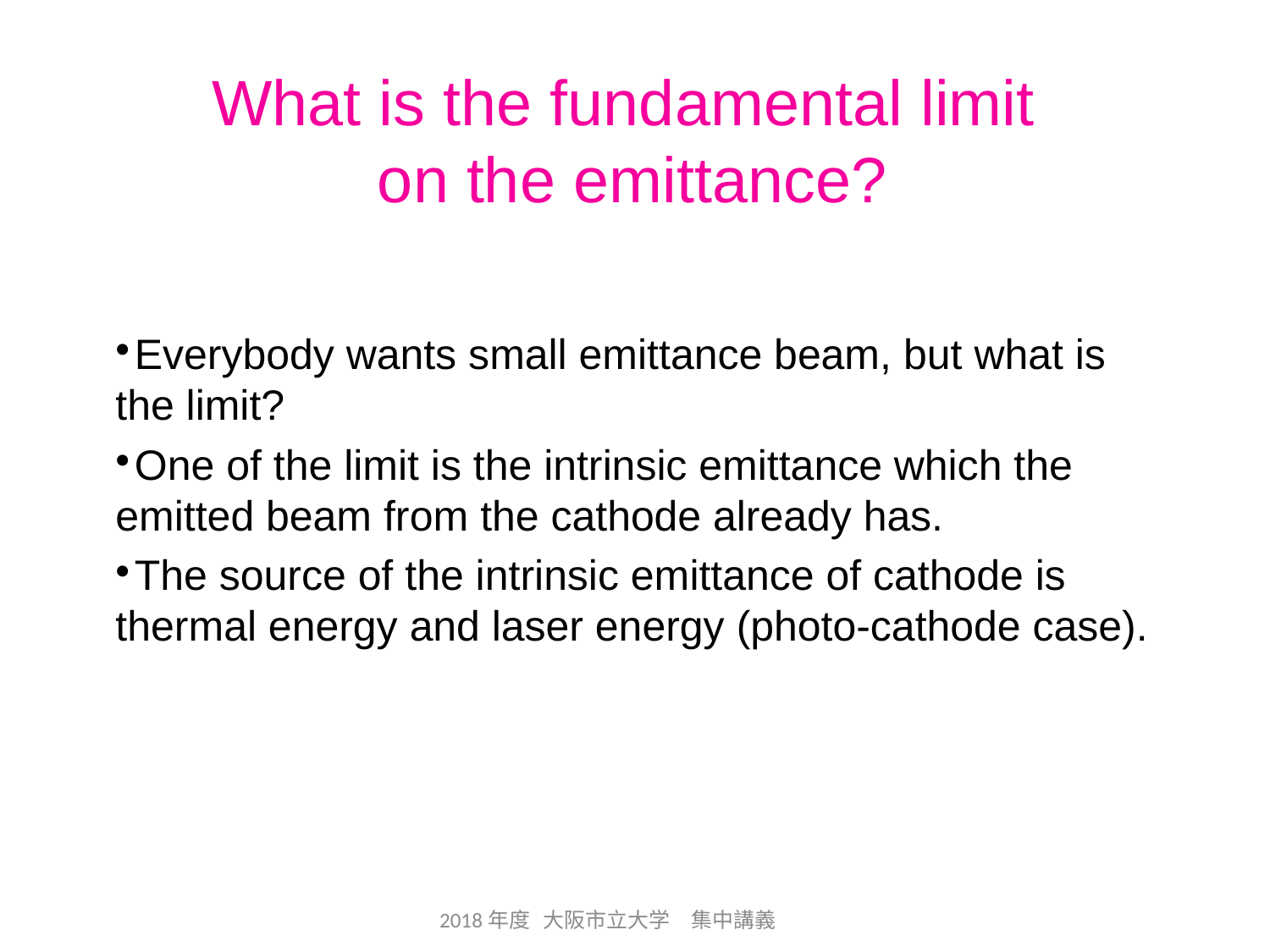

# What is the fundamental limit on the emittance?
Everybody wants small emittance beam, but what is the limit?
One of the limit is the intrinsic emittance which the emitted beam from the cathode already has.
The source of the intrinsic emittance of cathode is thermal energy and laser energy (photo-cathode case).
2018年度  大阪市立大学　集中講義